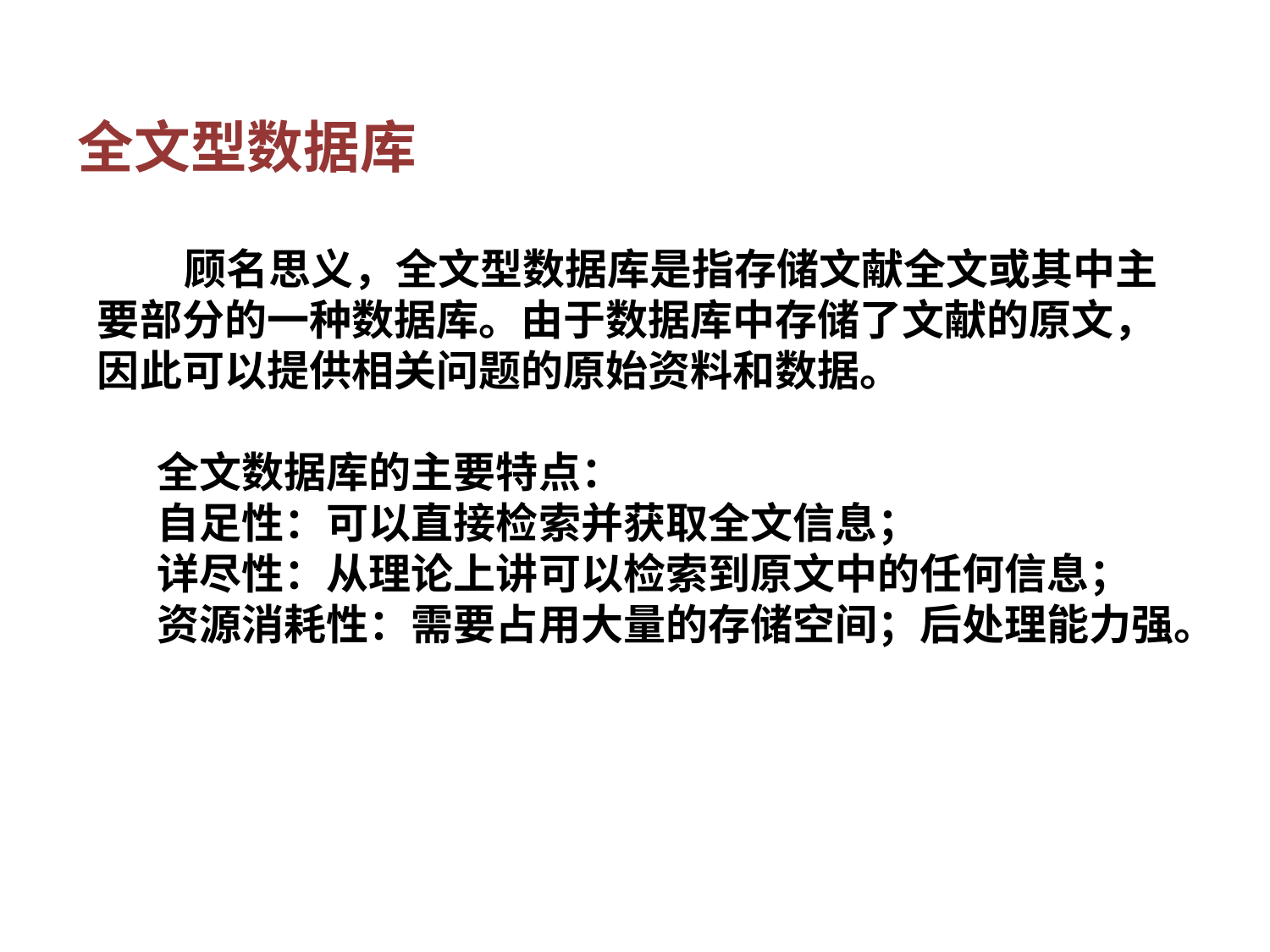

全文型数据库
        顾名思义，全文型数据库是指存储文献全文或其中主要部分的一种数据库。由于数据库中存储了文献的原文，因此可以提供相关问题的原始资料和数据。

全文数据库的主要特点：
自足性：可以直接检索并获取全文信息；
详尽性：从理论上讲可以检索到原文中的任何信息；
资源消耗性：需要占用大量的存储空间；后处理能力强。